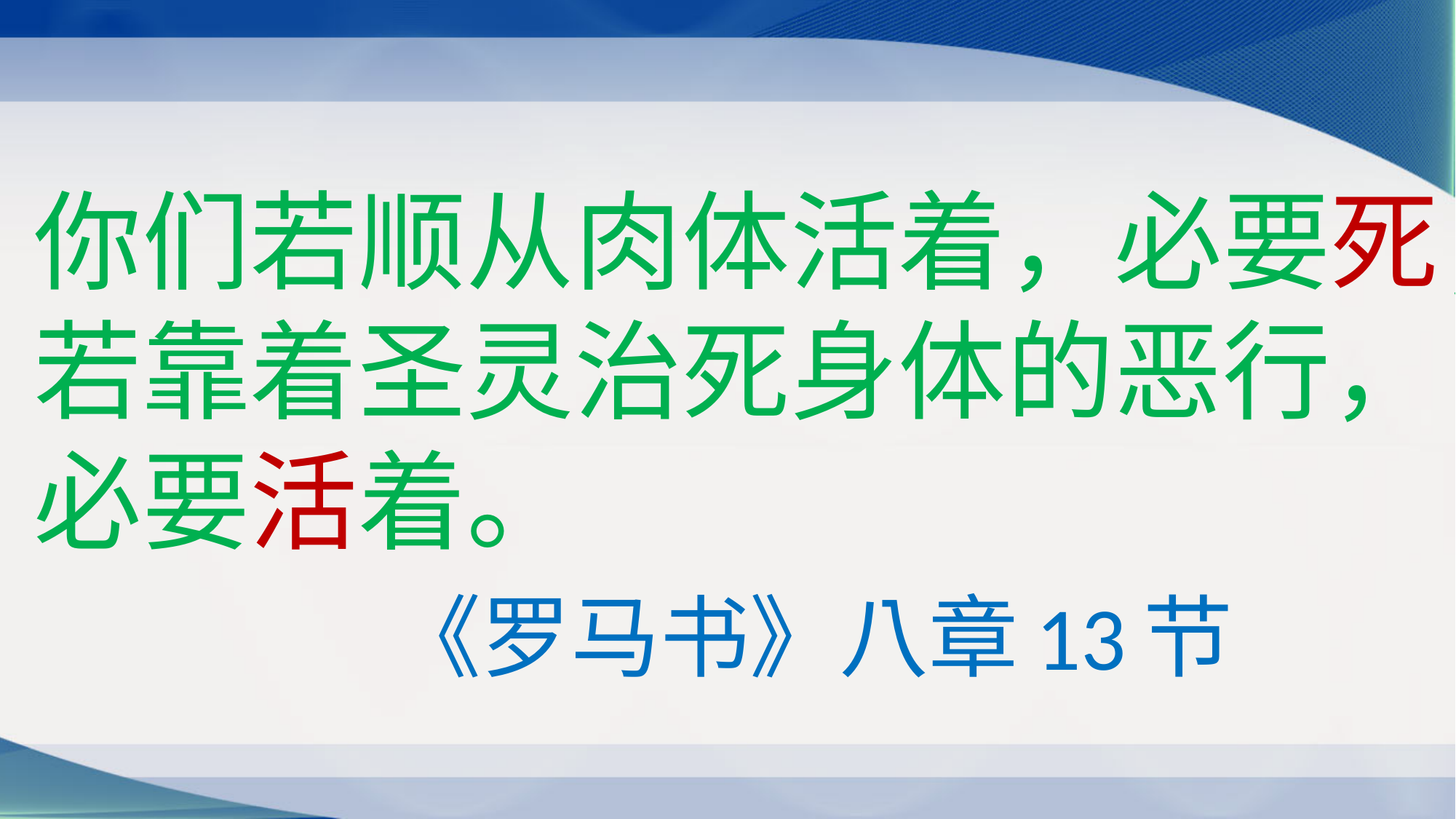

你们若顺从肉体活着，必要死；若靠着圣灵治死身体的恶行，必要活着。
                 《罗马书》八章13节